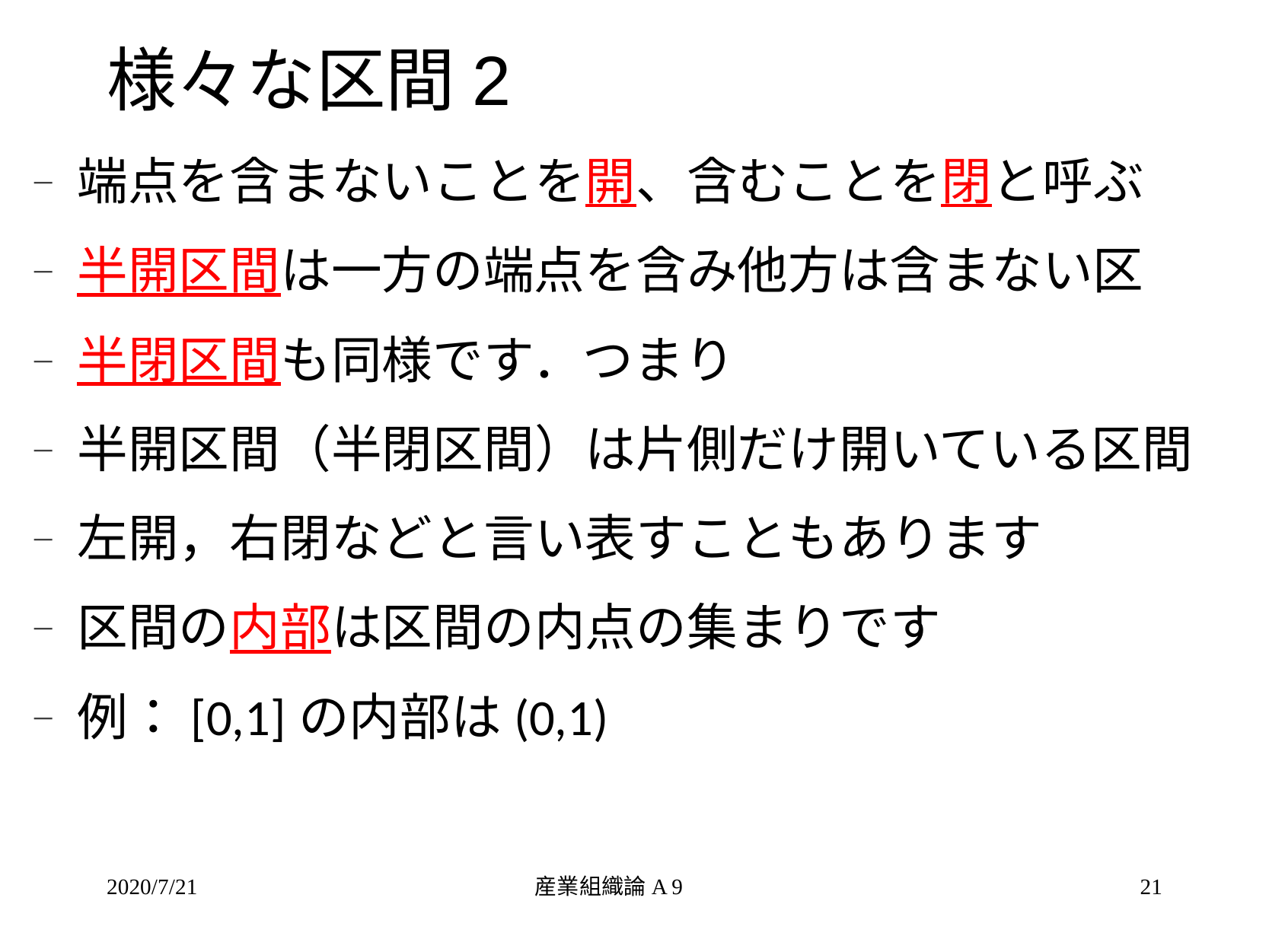

# 様々な区間2
端点を含まないことを開、含むことを閉と呼ぶ
半開区間は一方の端点を含み他方は含まない区
半閉区間も同様です．つまり
半開区間（半閉区間）は片側だけ開いている区間
左開，右閉などと言い表すこともあります
区間の内部は区間の内点の集まりです
例：[0,1]の内部は(0,1)
2020/7/21
産業組織論A 9
21